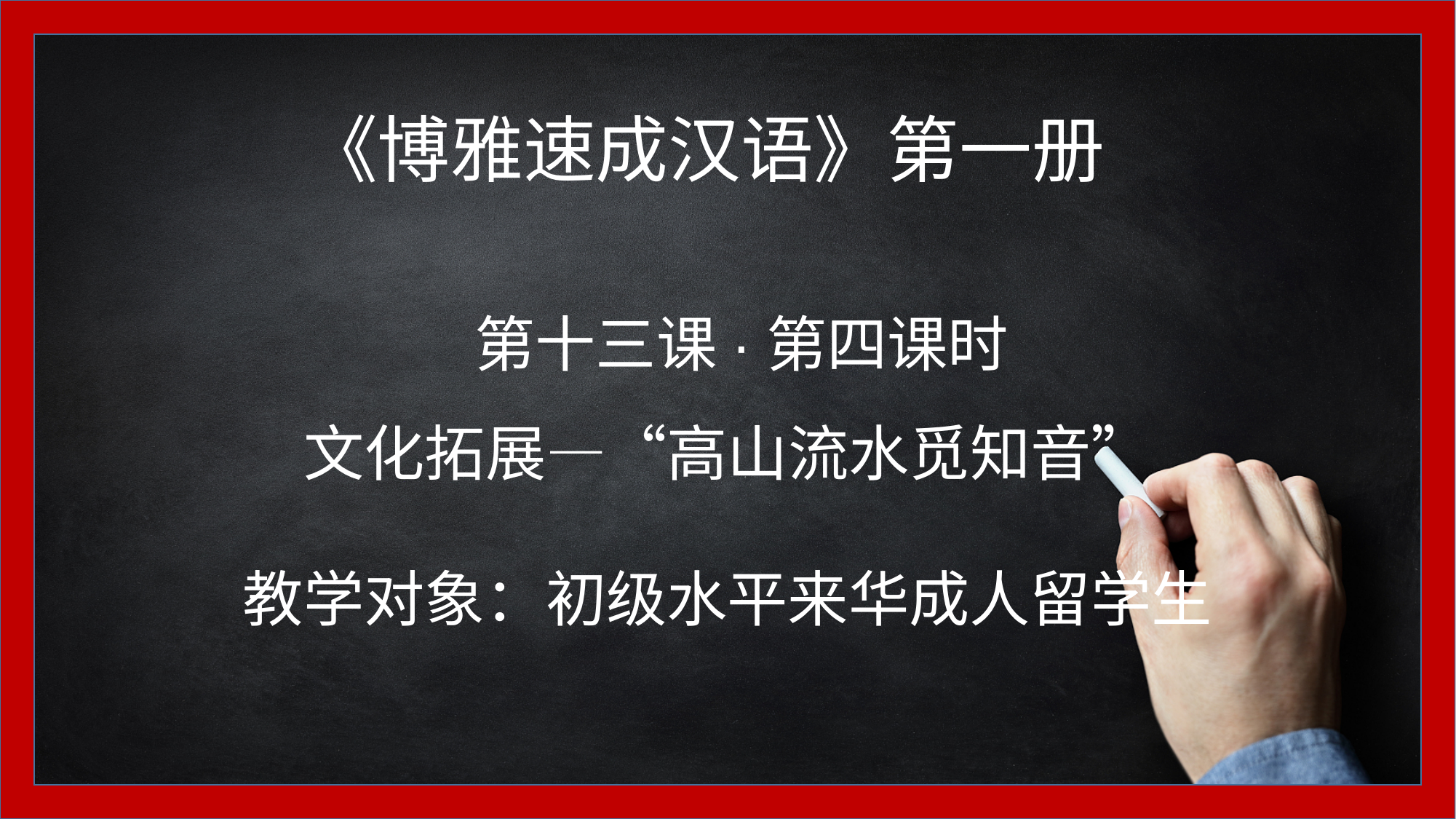

《博雅速成汉语》第一册

    第十三课·第四课时
文化拓展—“高山流水觅知音”

教学对象：初级水平来华成人留学生